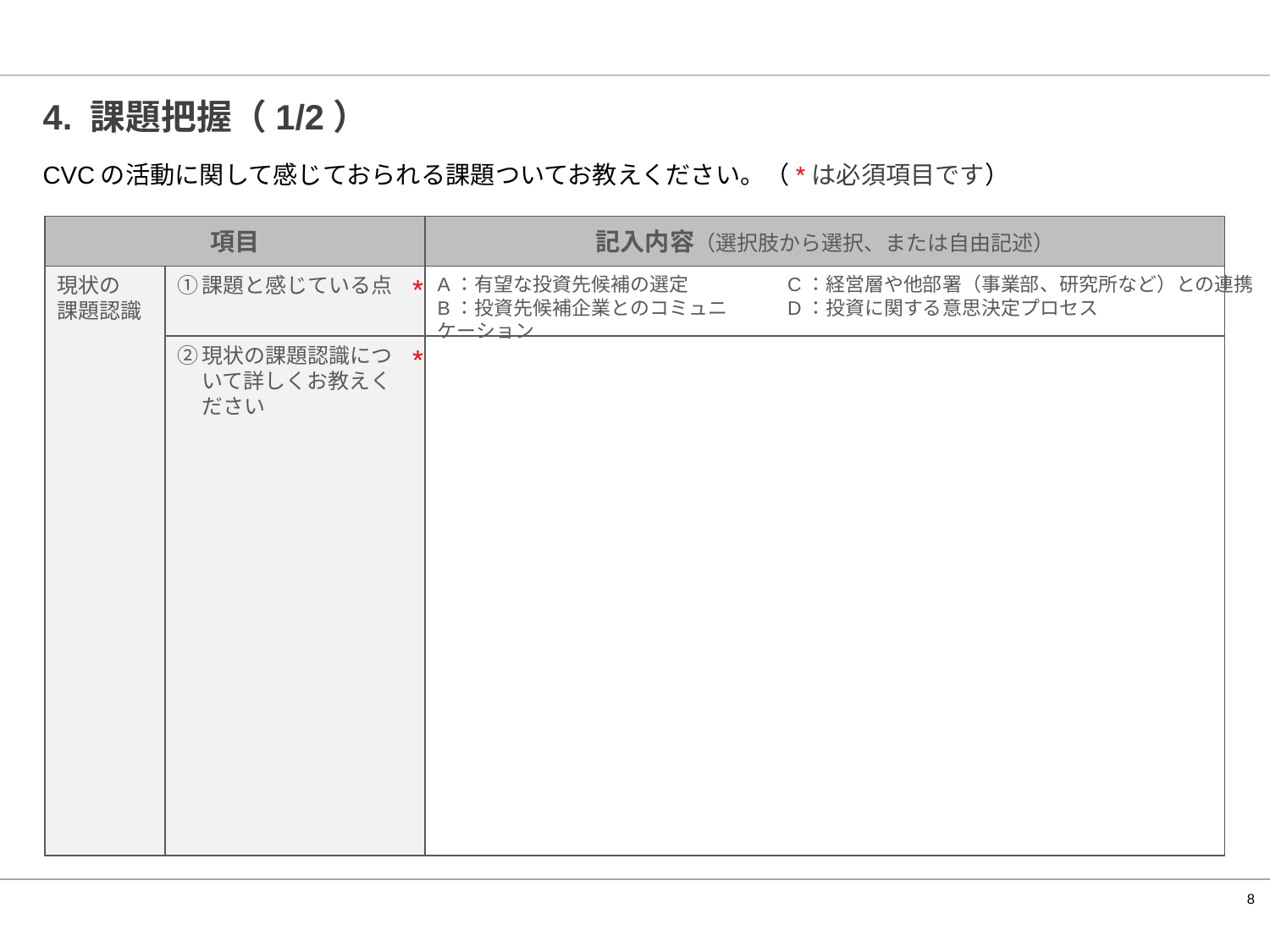

# 4. 課題把握（1/2）
CVCの活動に関して感じておられる課題ついてお教えください。（*は必須項目です）
項目
記入内容（選択肢から選択、または自由記述）
現状の
課題認識
①	課題と感じている点
*

A：有望な投資先候補の選定
B：投資先候補企業とのコミュニケーション
C：経営層や他部署（事業部、研究所など）との連携
D：投資に関する意思決定プロセス
②	現状の課題認識について詳しくお教えください

*